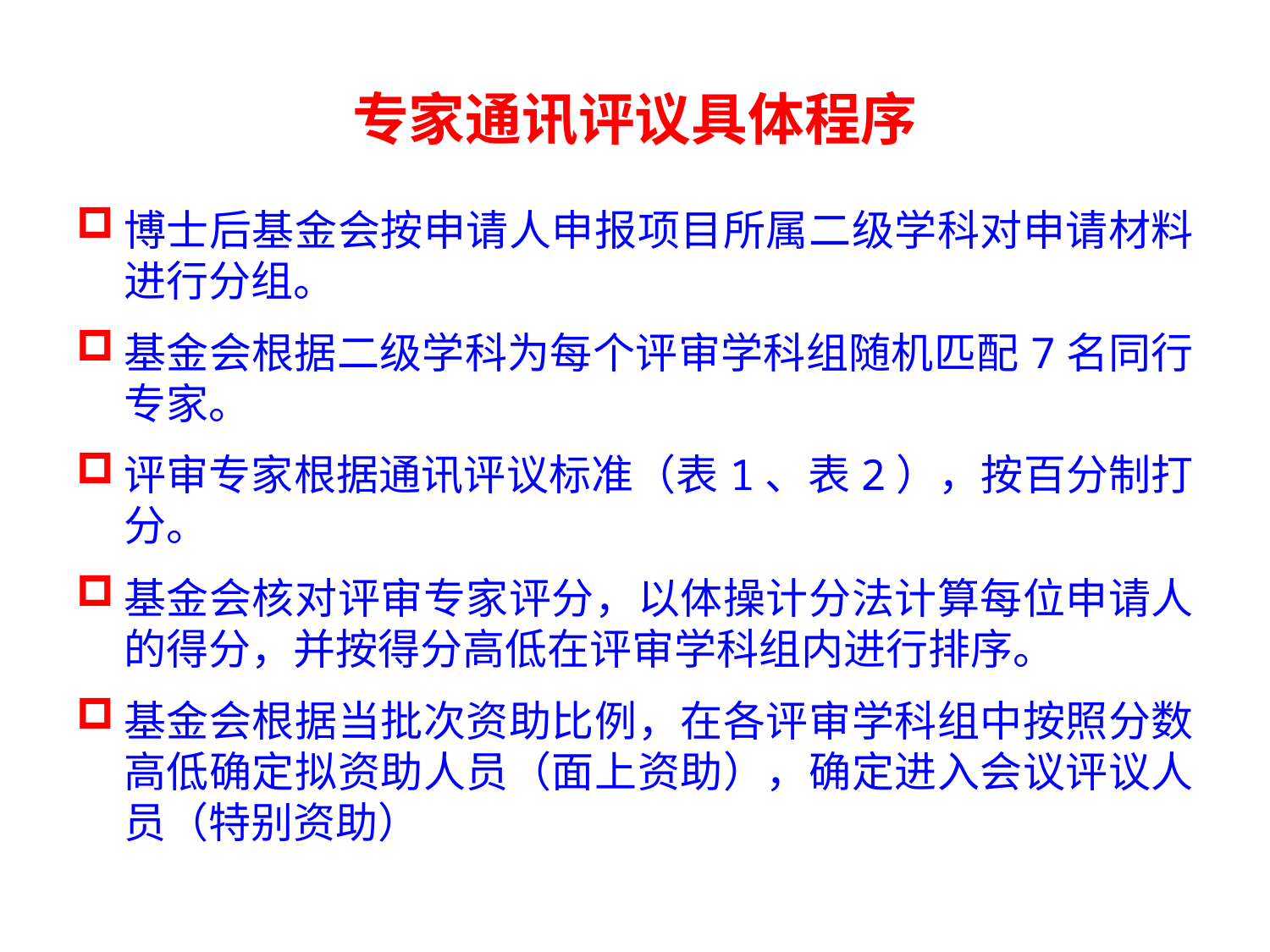

# 专家通讯评议具体程序
博士后基金会按申请人申报项目所属二级学科对申请材料进行分组。
基金会根据二级学科为每个评审学科组随机匹配7名同行专家。
评审专家根据通讯评议标准（表1、表2），按百分制打分。
基金会核对评审专家评分，以体操计分法计算每位申请人的得分，并按得分高低在评审学科组内进行排序。
基金会根据当批次资助比例，在各评审学科组中按照分数高低确定拟资助人员（面上资助），确定进入会议评议人员（特别资助）